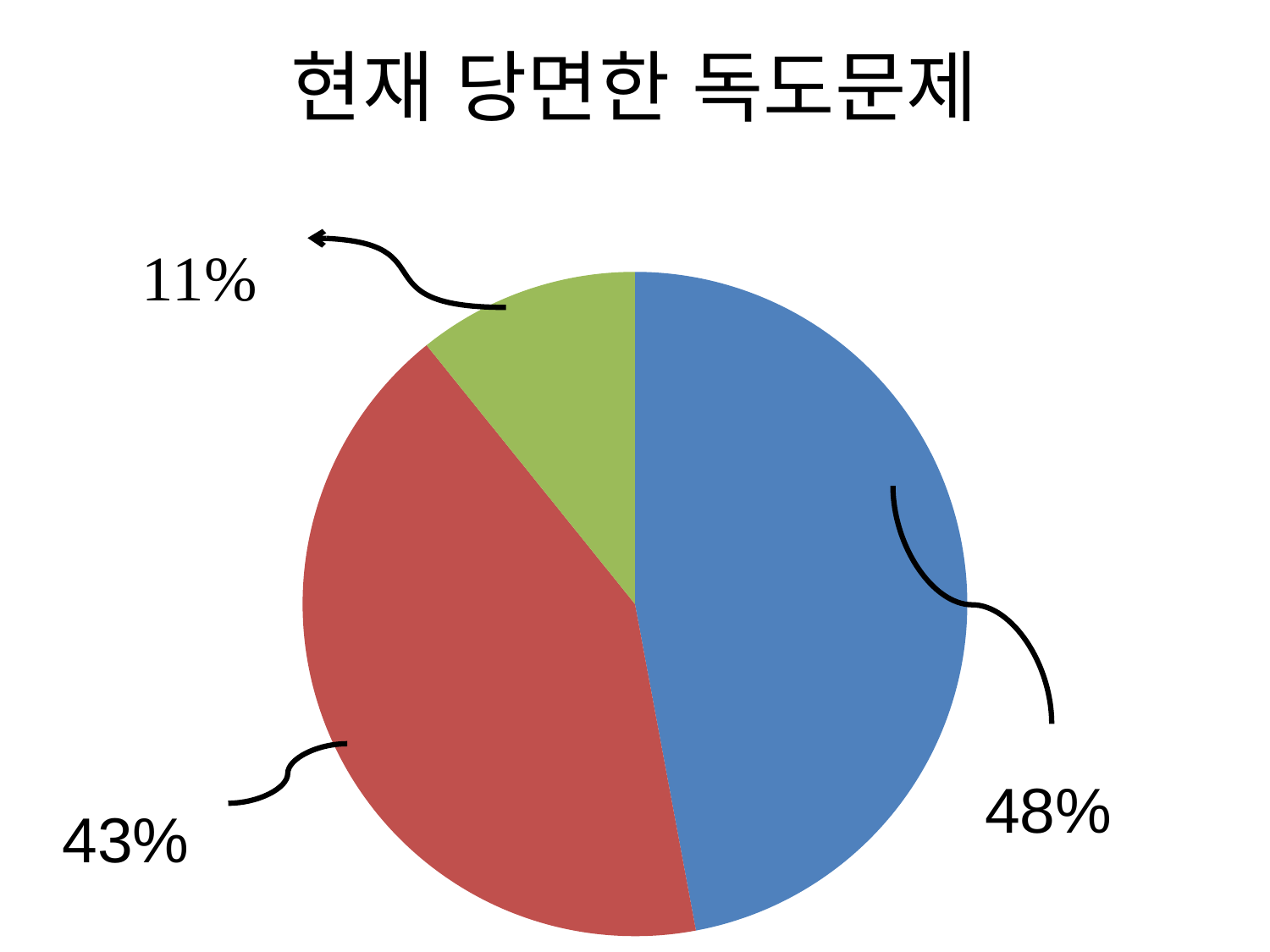

# 현재 당면한 독도문제

### Chart:

| Category |       |
|---|---|
|  | 48.0 |
|  | 43.0 |
|  | 11.0 |
48%
43%